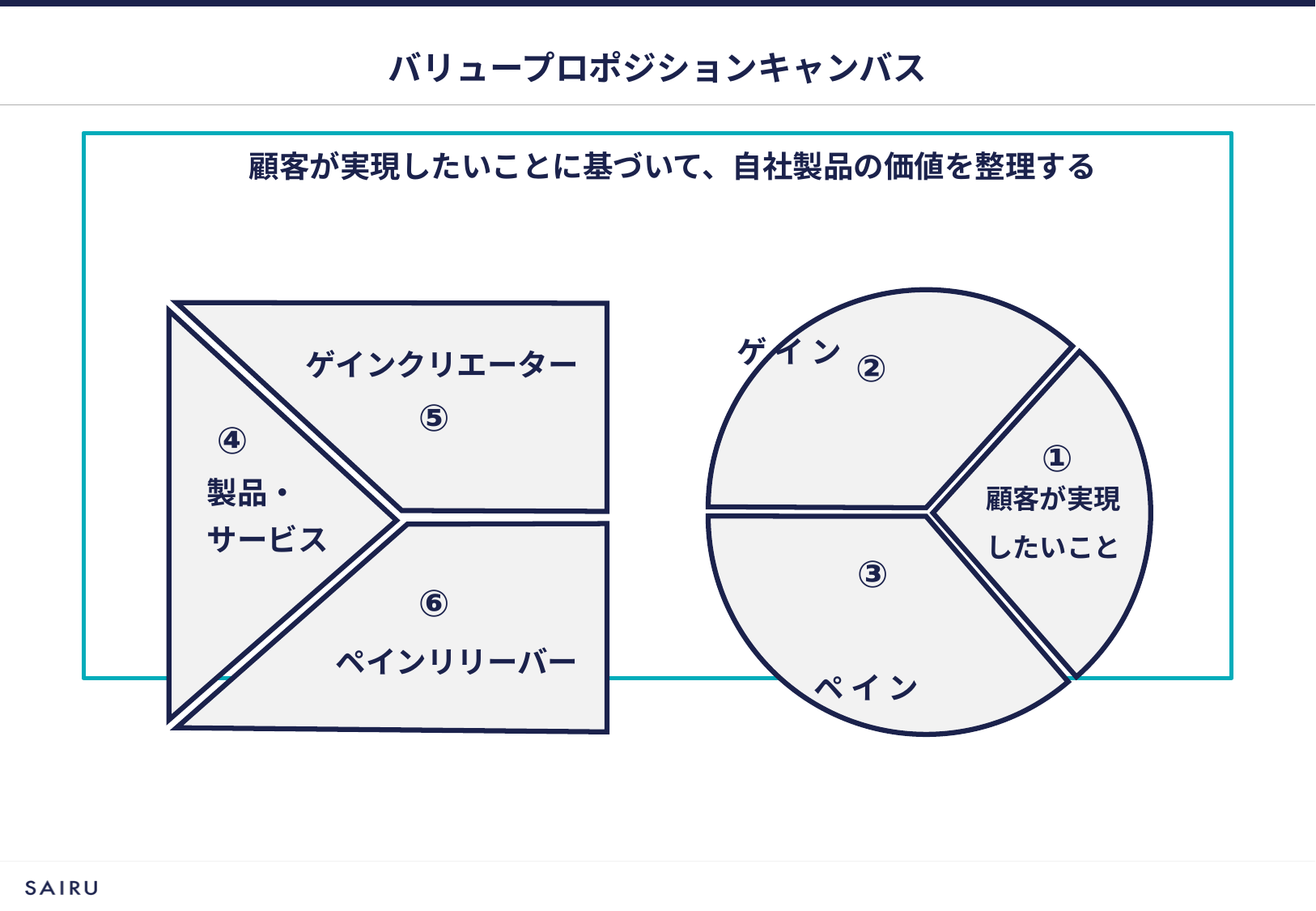

# バリュープロポジションキャンバス
顧客が実現したいことに基づいて、自社製品の価値を整理する
ゲ イ ン

ペ イ ン
②
①
顧客が実現
したいこと
③
ゲインクリエーター
製品・
サービス
⑤
④
ペインリリーバー
⑥